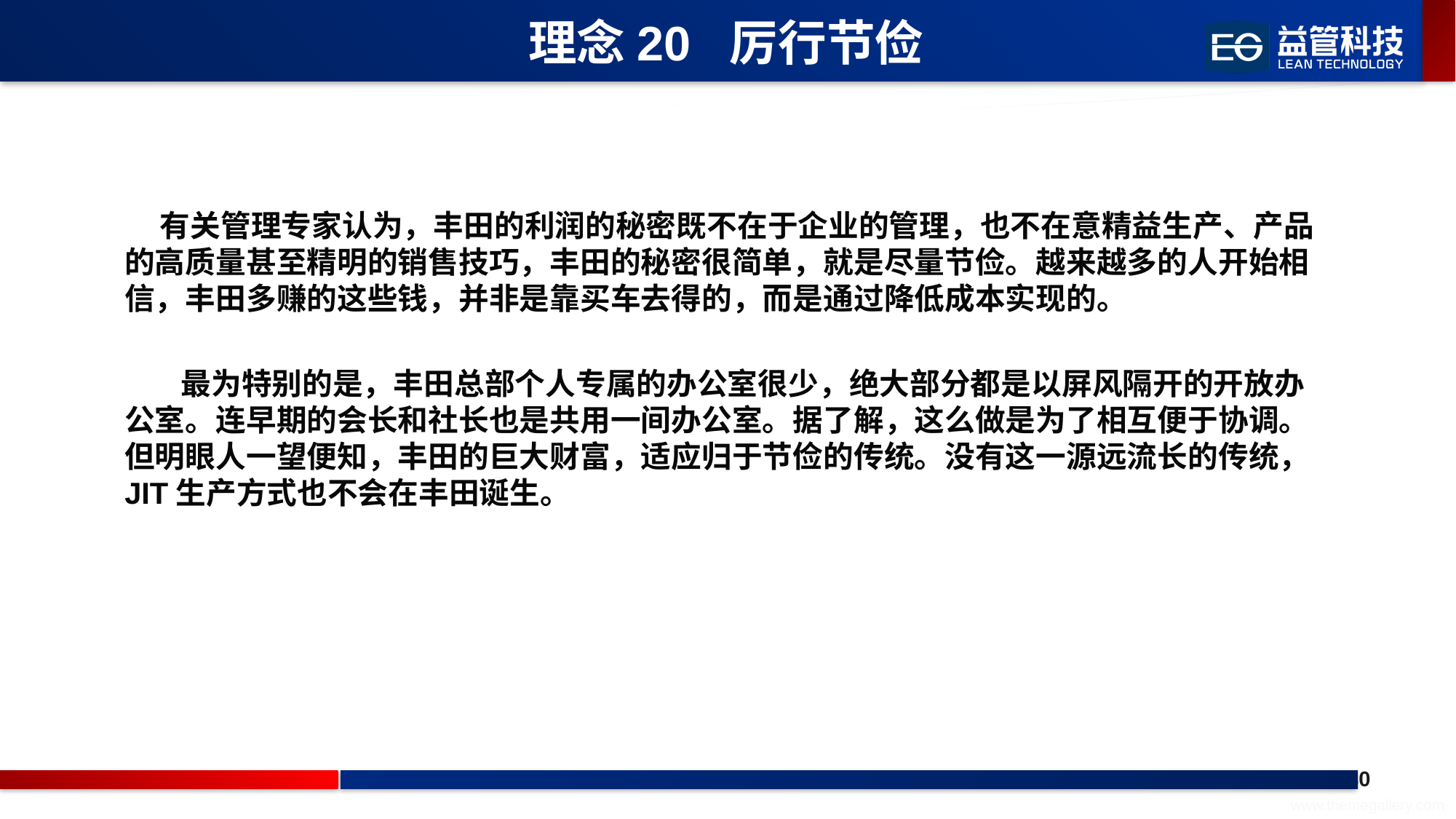

# 理念20  厉行节俭

          有关管理专家认为，丰田的利润的秘密既不在于企业的管理，也不在意精益生产、产品的高质量甚至精明的销售技巧，丰田的秘密很简单，就是尽量节俭。越来越多的人开始相信，丰田多赚的这些钱，并非是靠买车去得的，而是通过降低成本实现的。

             最为特别的是，丰田总部个人专属的办公室很少，绝大部分都是以屏风隔开的开放办公室。连早期的会长和社长也是共用一间办公室。据了解，这么做是为了相互便于协调。但明眼人一望便知，丰田的巨大财富，适应归于节俭的传统。没有这一源远流长的传统，JIT生产方式也不会在丰田诞生。